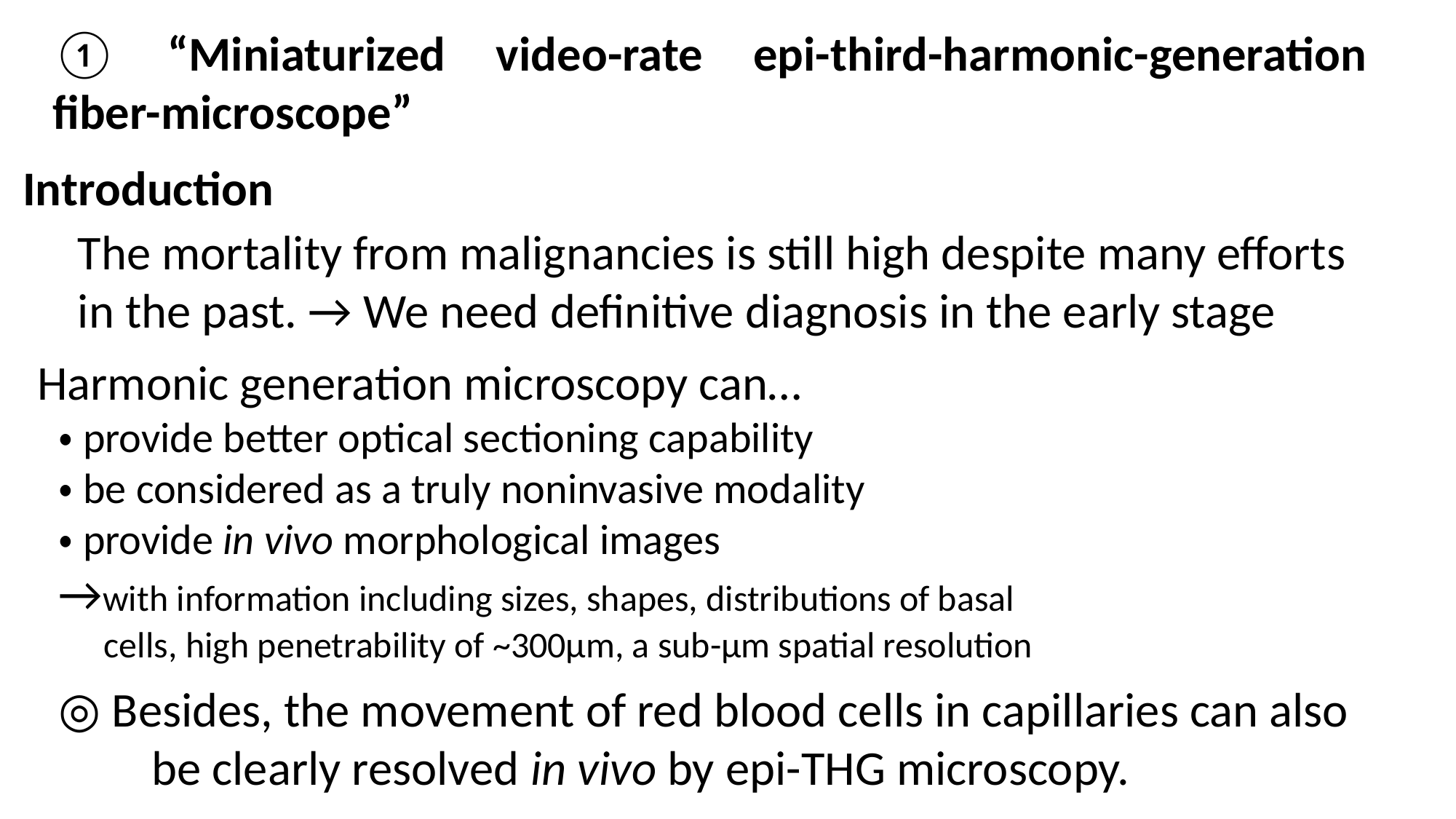

① “Miniaturized video-rate epi-third-harmonic-generation fiber-microscope”
Introduction
The mortality from malignancies is still high despite many efforts in the past. → We need definitive diagnosis in the early stage
Harmonic generation microscopy can…
・provide better optical sectioning capability
・be considered as a truly noninvasive modality
・provide in vivo morphological images
→with information including sizes, shapes, distributions of basal
　cells, high penetrability of ~300μm, a sub-μm spatial resolution
◎ Besides, the movement of red blood cells in capillaries can also
　   be clearly resolved in vivo by epi-THG microscopy.